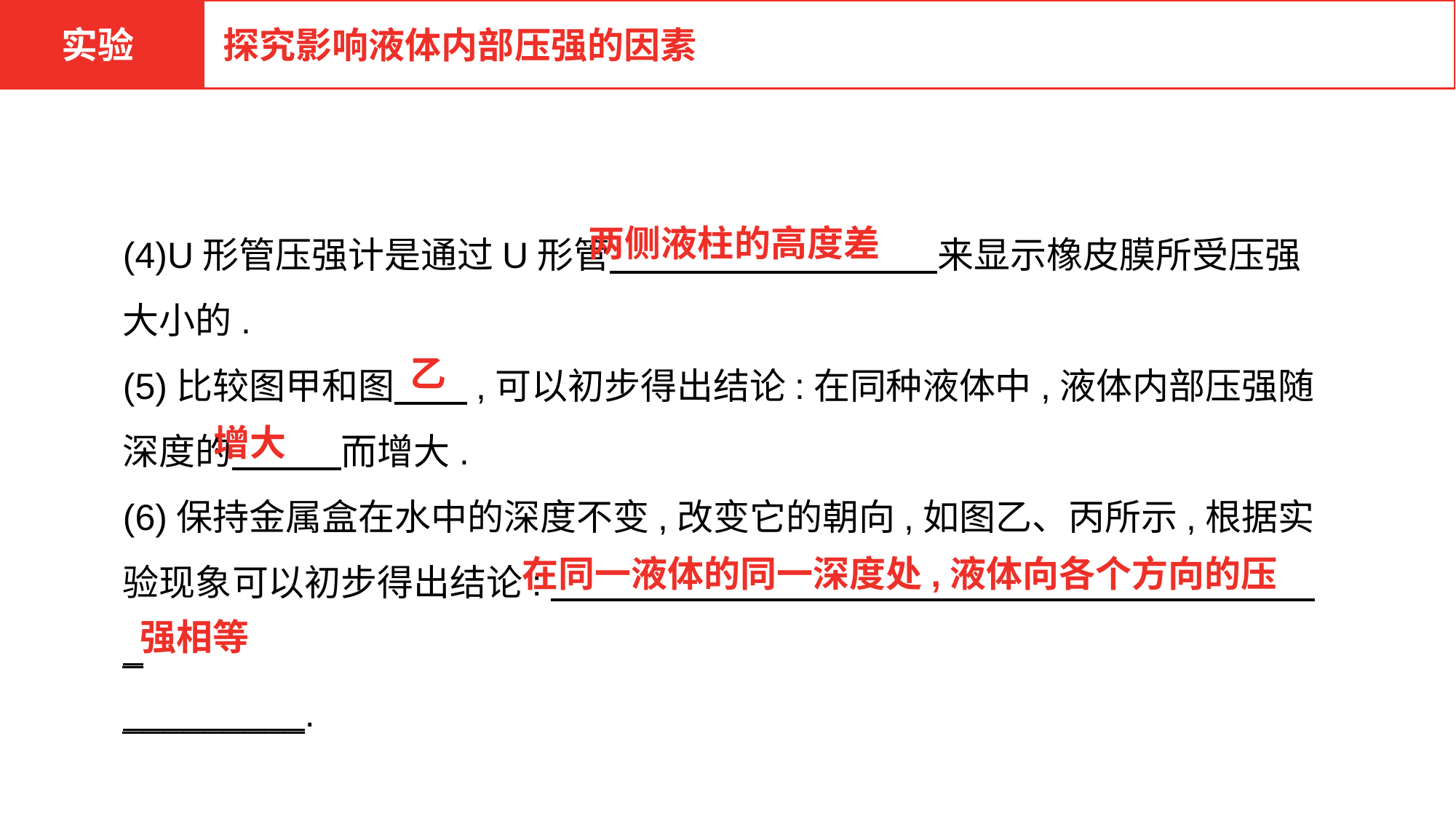

实验
探究影响液体内部压强的因素
(4)U形管压强计是通过U形管　　　　　　　　　来显示橡皮膜所受压强大小的.
(5)比较图甲和图　　,可以初步得出结论:在同种液体中,液体内部压强随深度的　　　而增大.
(6)保持金属盒在水中的深度不变,改变它的朝向,如图乙、丙所示,根据实验现象可以初步得出结论:　　　　　　　　　　　　　　　　　　　　　_
_________.

 两侧液柱的高度差
 乙
 增大
 在同一液体的同一深度处,液体向各个方向的压
 强相等